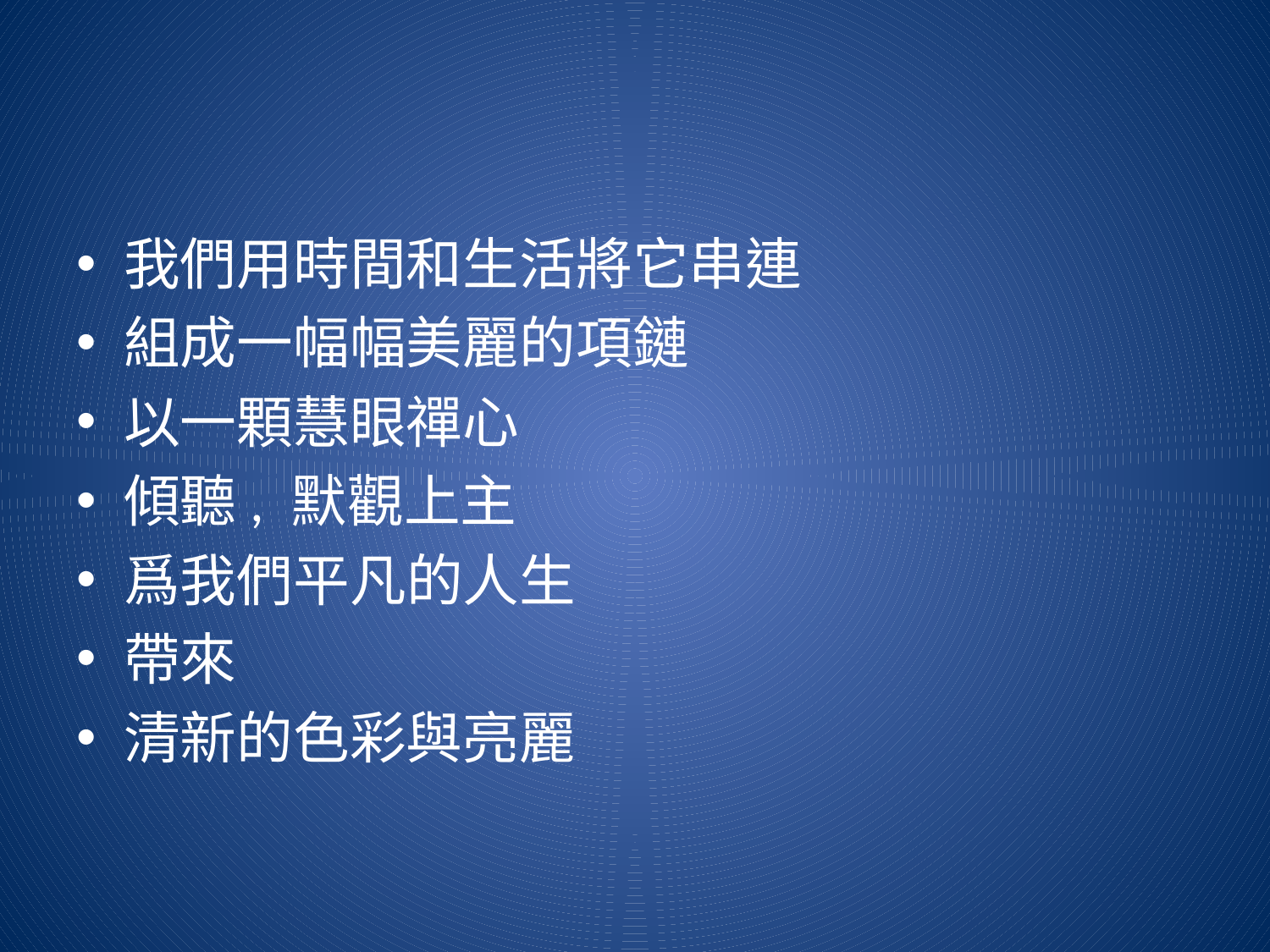

#
我們用時間和生活將它串連
組成一幅幅美麗的項鏈
以一顆慧眼禪心
傾聽, 默觀上主
爲我們平凡的人生
帶來
清新的色彩與亮麗